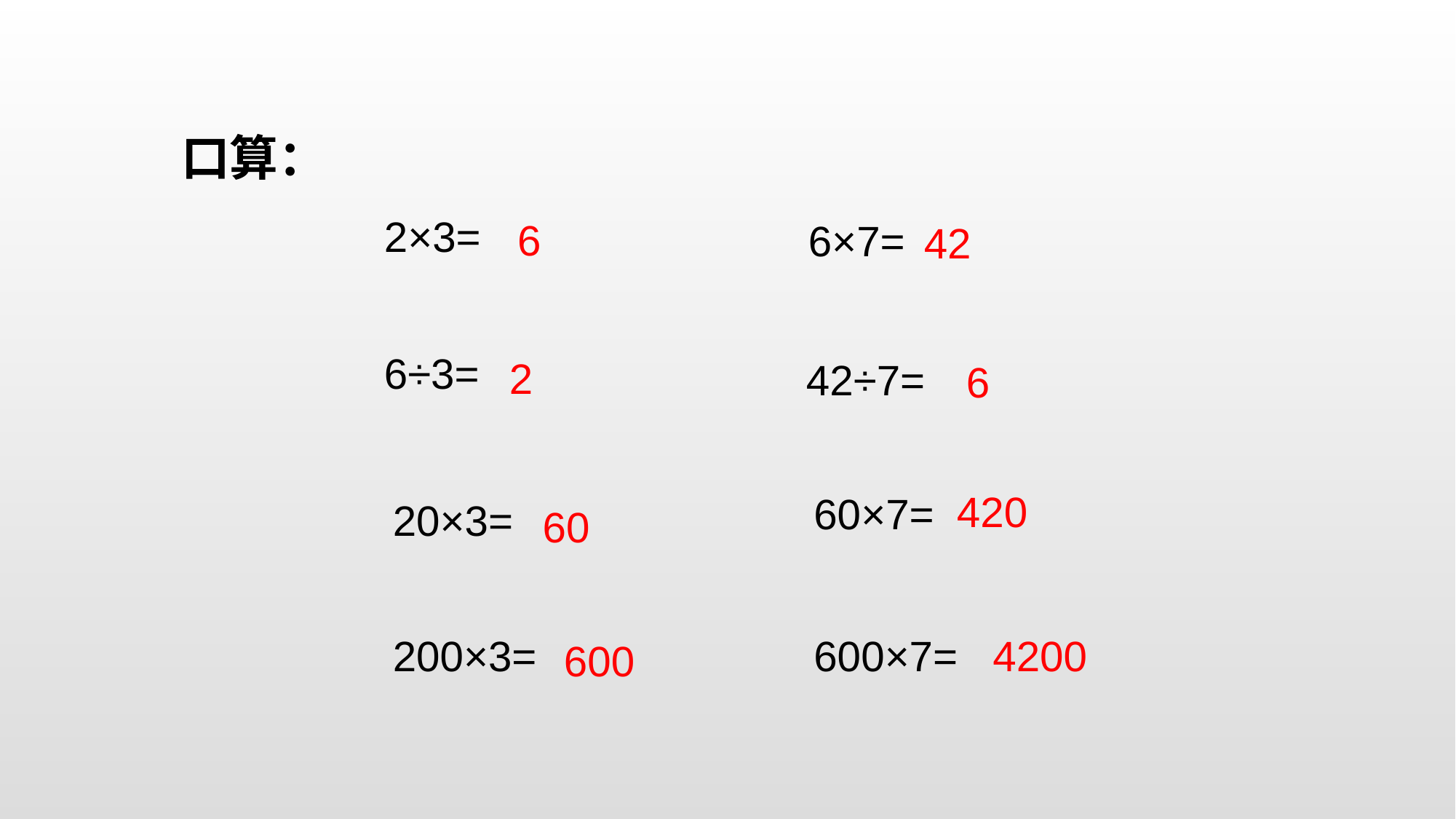

口算：
2×3=
6
6×7=
 42
6÷3=
2
42÷7=
6
420
60×7=
20×3=
60
200×3=
600×7=
4200
600